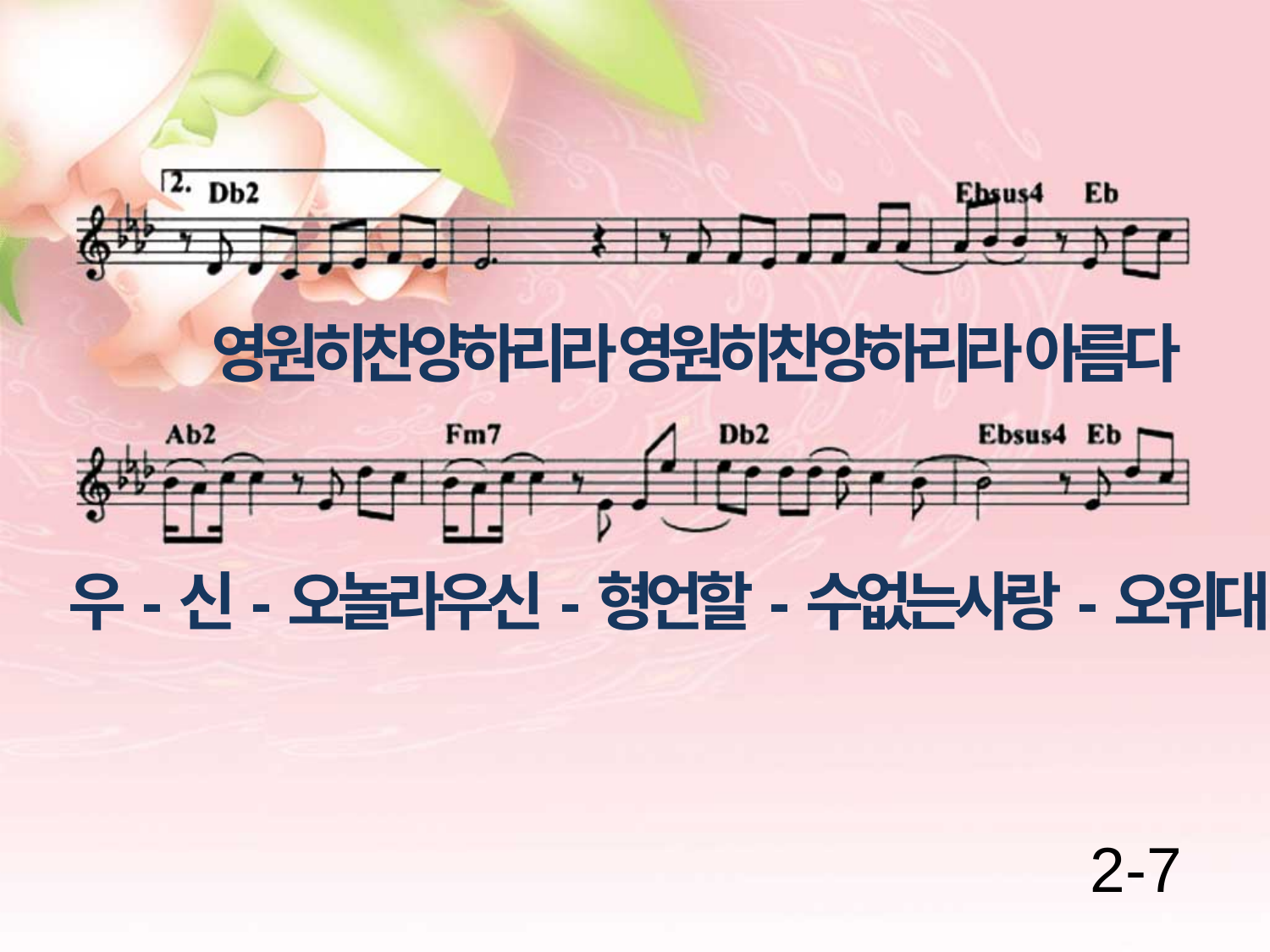

영원히찬양하리라 영원히찬양하리라 아름다
우-신-오놀라우신-형언할-수없는사랑-오위대
2-7